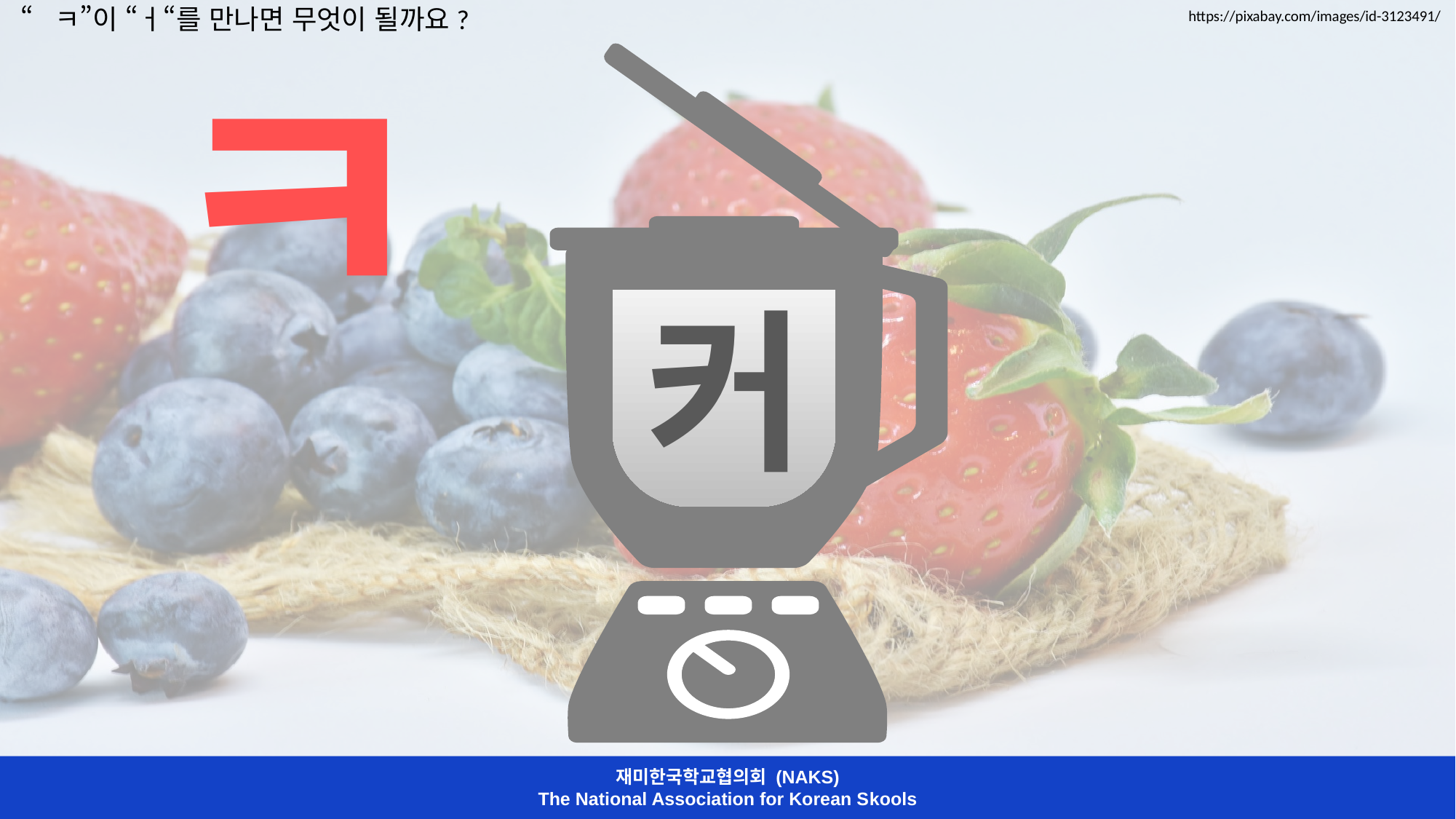

“ㅋ”이 “ㅓ“를 만나면 무엇이 될까요?
https://pixabay.com/images/id-3123491/
ㅋ

커
ㅓ

재미한국학교협의회 (NAKS)
The National Association for Korean Skools